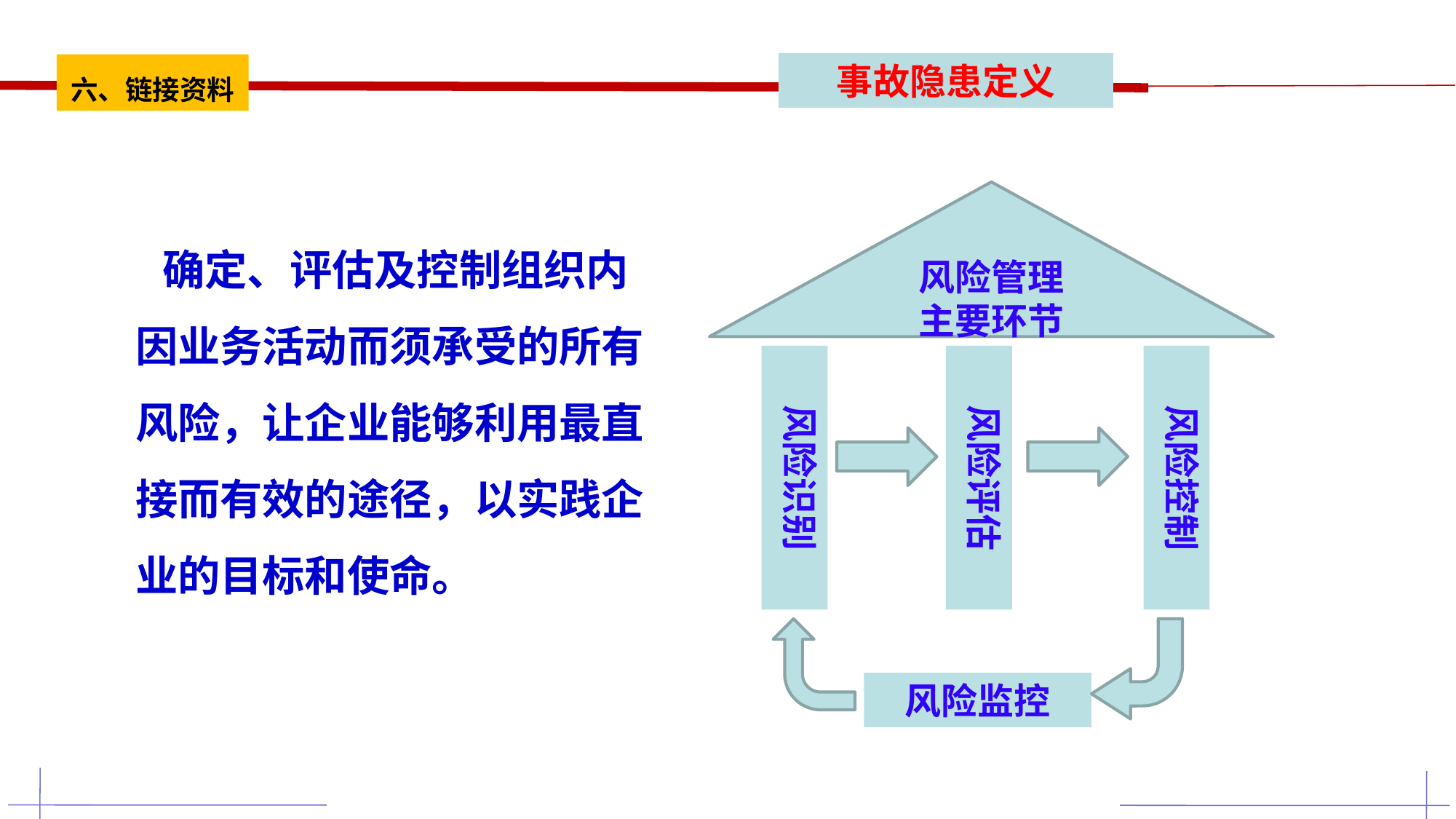

事故隐患定义
六、链接资料
风险管理
主要环节
      确定、评估及控制组织内因业务活动而须承受的所有风险，让企业能够利用最直接而有效的途径，以实践企业的目标和使命。
风险识别
风险评估
风险控制

风险监控